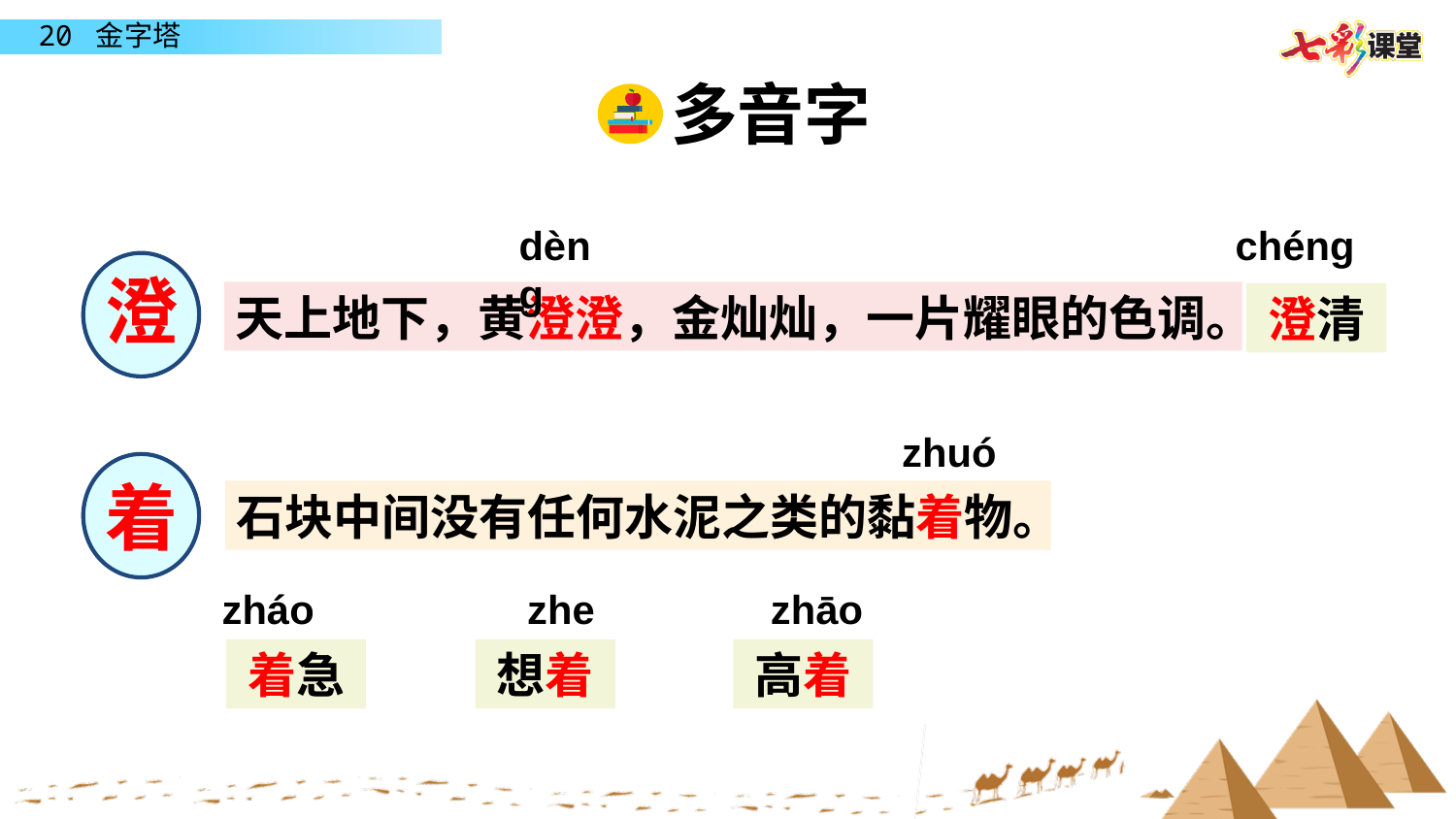

多音字

dèng
chéng

澄
天上地下，黄澄澄，金灿灿，一片耀眼的色调。
澄清
zhuó

着
石块中间没有任何水泥之类的黏着物。
zháo
zhe
zhāo
着急
想着
高着